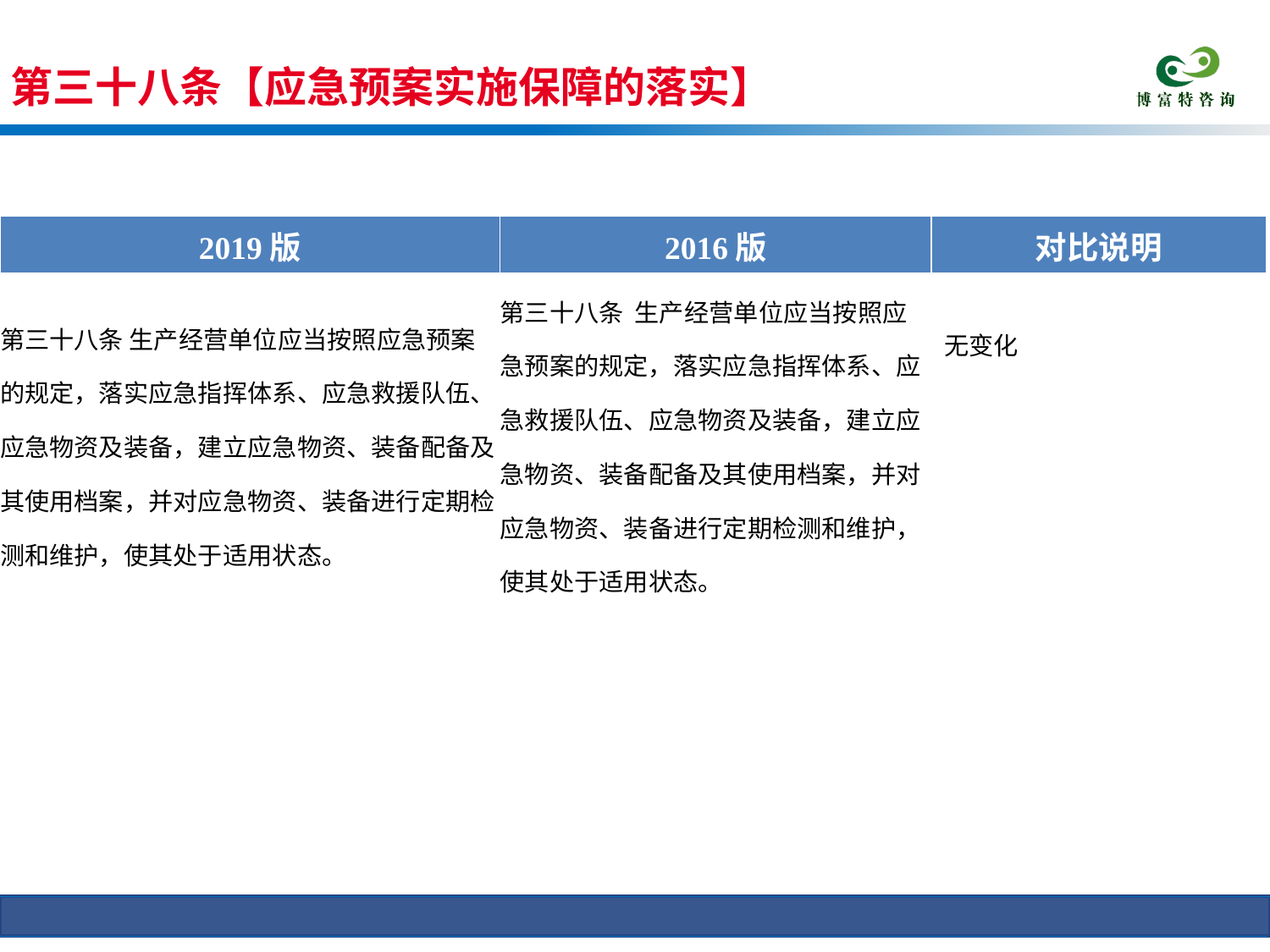

第三十八条【应急预案实施保障的落实】
条文对比
| 2019版 | 2016版 | 对比说明 |
| --- | --- | --- |
| 第三十八条 生产经营单位应当按照应急预案的规定，落实应急指挥体系、应急救援队伍、应急物资及装备，建立应急物资、装备配备及其使用档案，并对应急物资、装备进行定期检测和维护，使其处于适用状态。 | 第三十八条 生产经营单位应当按照应急预案的规定，落实应急指挥体系、应急救援队伍、应急物资及装备，建立应急物资、装备配备及其使用档案，并对应急物资、装备进行定期检测和维护，使其处于适用状态。 | 无变化 |